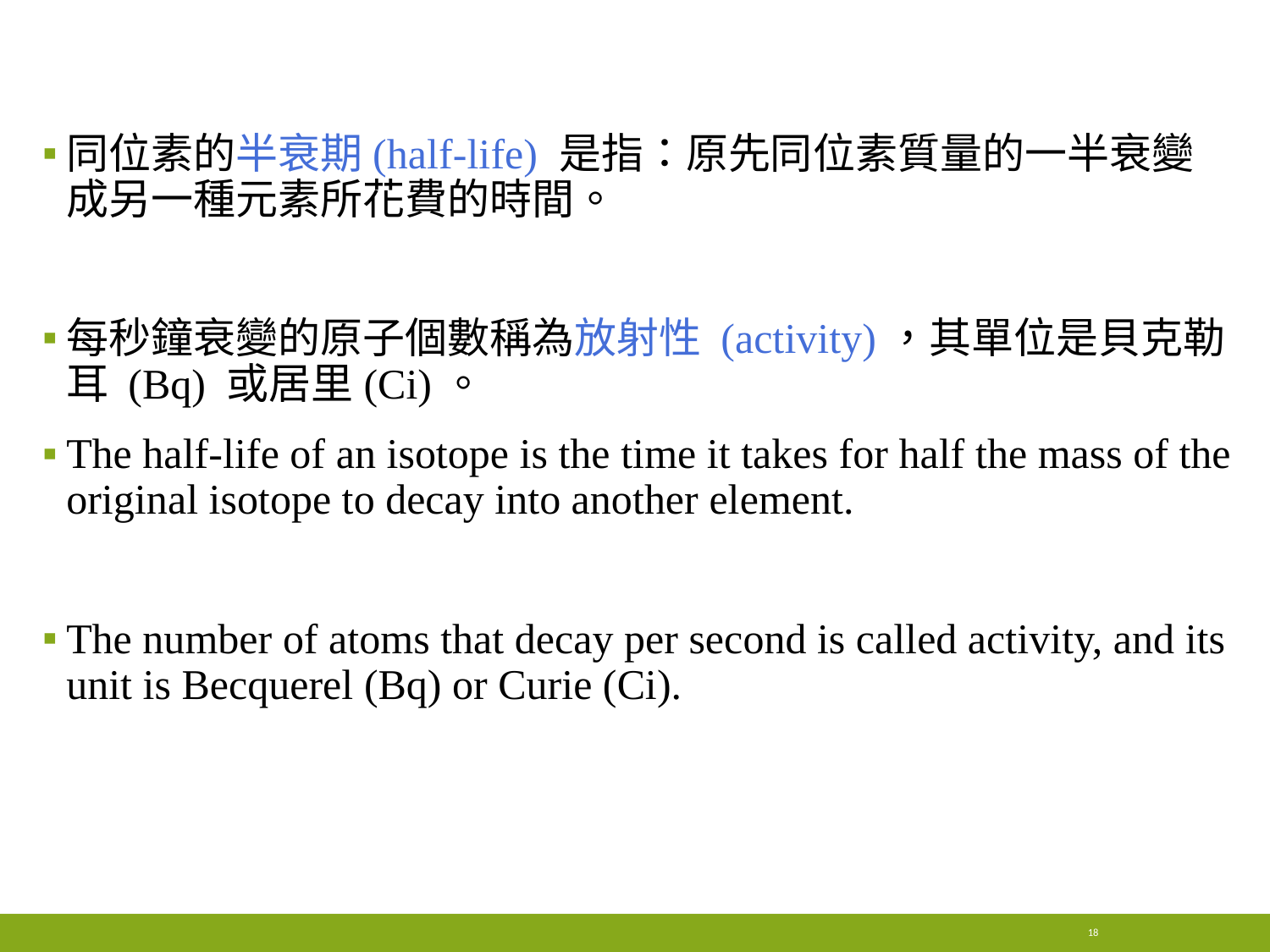

#
同位素的半衰期(half-life) 是指：原先同位素質量的一半衰變成另一種元素所花費的時間。

每秒鐘衰變的原子個數稱為放射性 (activity)，其單位是貝克勒耳 (Bq) 或居里(Ci)。
The half-life of an isotope is the time it takes for half the mass of the original isotope to decay into another element.

The number of atoms that decay per second is called activity, and its unit is Becquerel (Bq) or Curie (Ci).
18